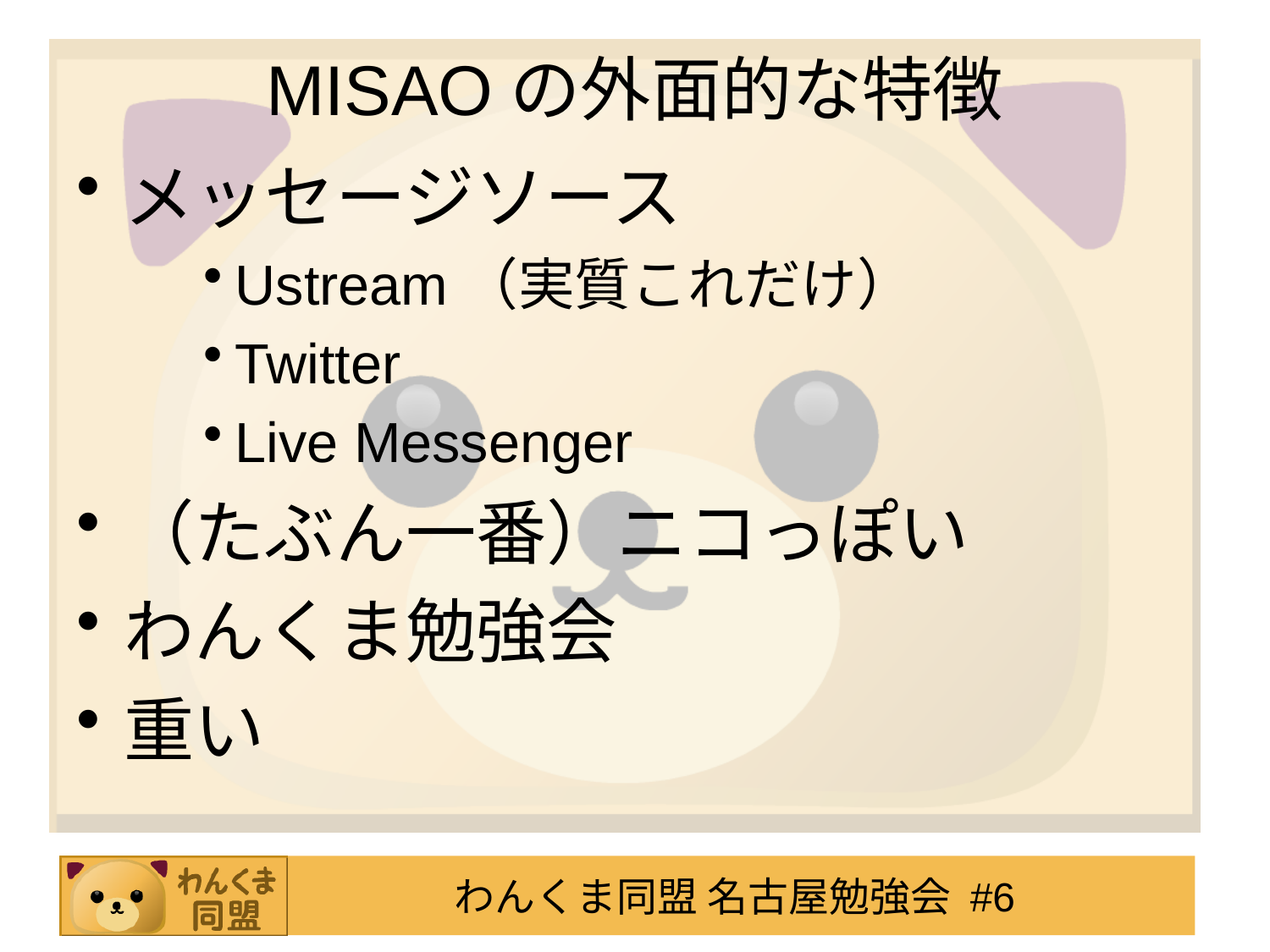

# MISAOの外面的な特徴
メッセージソース
Ustream（実質これだけ）
Twitter
Live Messenger
（たぶん一番）ニコっぽい
わんくま勉強会
重い